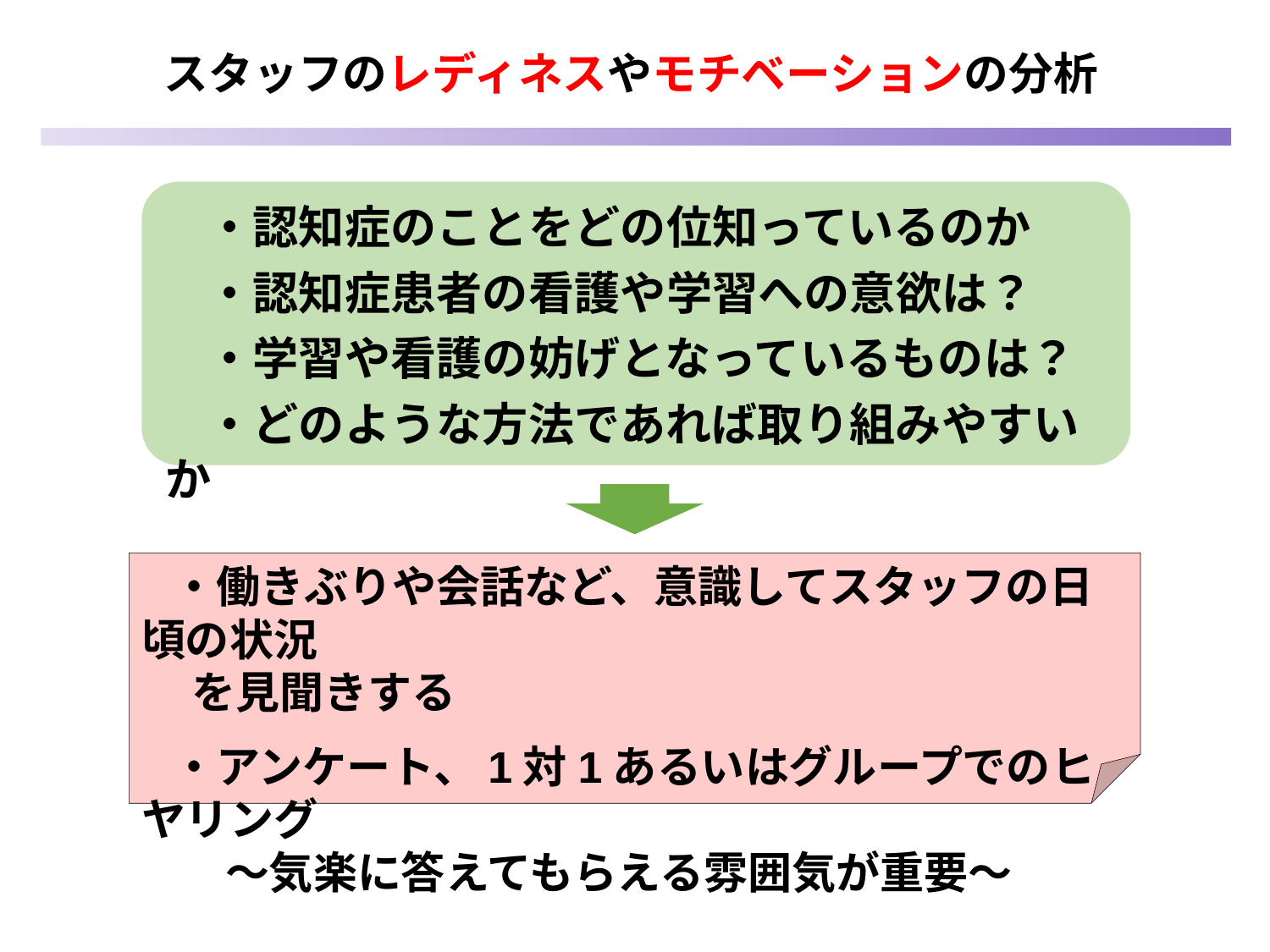

# スタッフのレディネスやモチベーションの分析

   ・認知症のことをどの位知っているのか
   ・認知症患者の看護や学習への意欲は？
   ・学習や看護の妨げとなっているものは？
   ・どのような方法であれば取り組みやすいか

  ・働きぶりや会話など、意識してスタッフの日頃の状況
    を見聞きする
  ・アンケート、1対1あるいはグループでのヒヤリング
　    ～気楽に答えてもらえる雰囲気が重要～